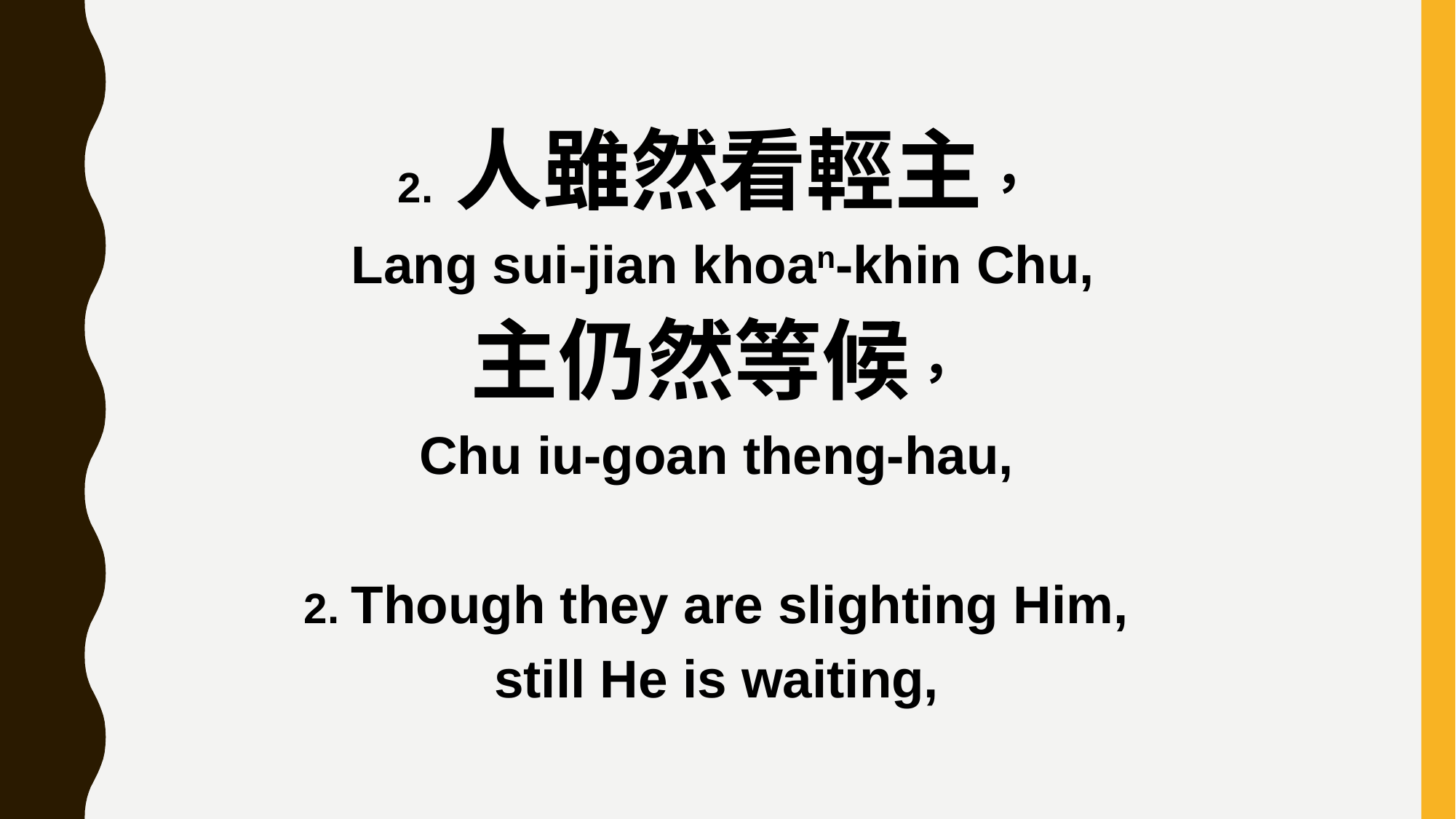

2. 人雖然看輕主，
 Lang sui-jian khoan-khin Chu,
主仍然等候，
Chu iu-goan theng-hau,

2. Though they are slighting Him,
still He is waiting,